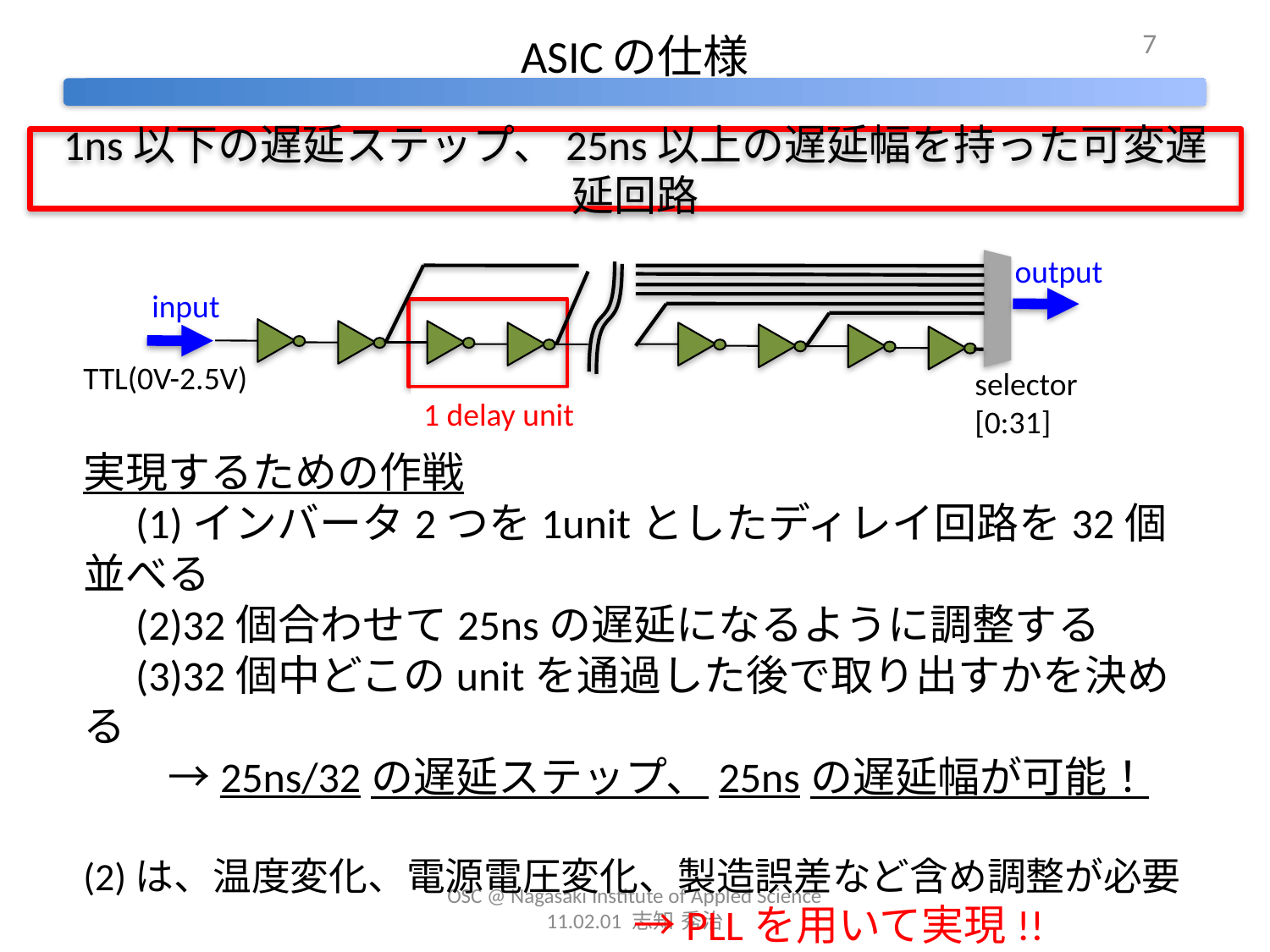

7
# ASICの仕様
1ns以下の遅延ステップ、25ns以上の遅延幅を持った可変遅延回路
output
input

selector
[0:31]
1 delay unit
TTL(0V-2.5V)
実現するための作戦
　(1)インバータ2つを1unitとしたディレイ回路を32個並べる
　(2)32個合わせて25nsの遅延になるように調整する
　(3)32個中どこのunitを通過した後で取り出すかを決める
　　→25ns/32の遅延ステップ、25nsの遅延幅が可能！

(2)は、温度変化、電源電圧変化、製造誤差など含め調整が必要
　　　　　　　　　　　　　→PLLを用いて実現!!
OSC @ Nagasaki Institute of Appled Science 11.02.01 志知 秀治